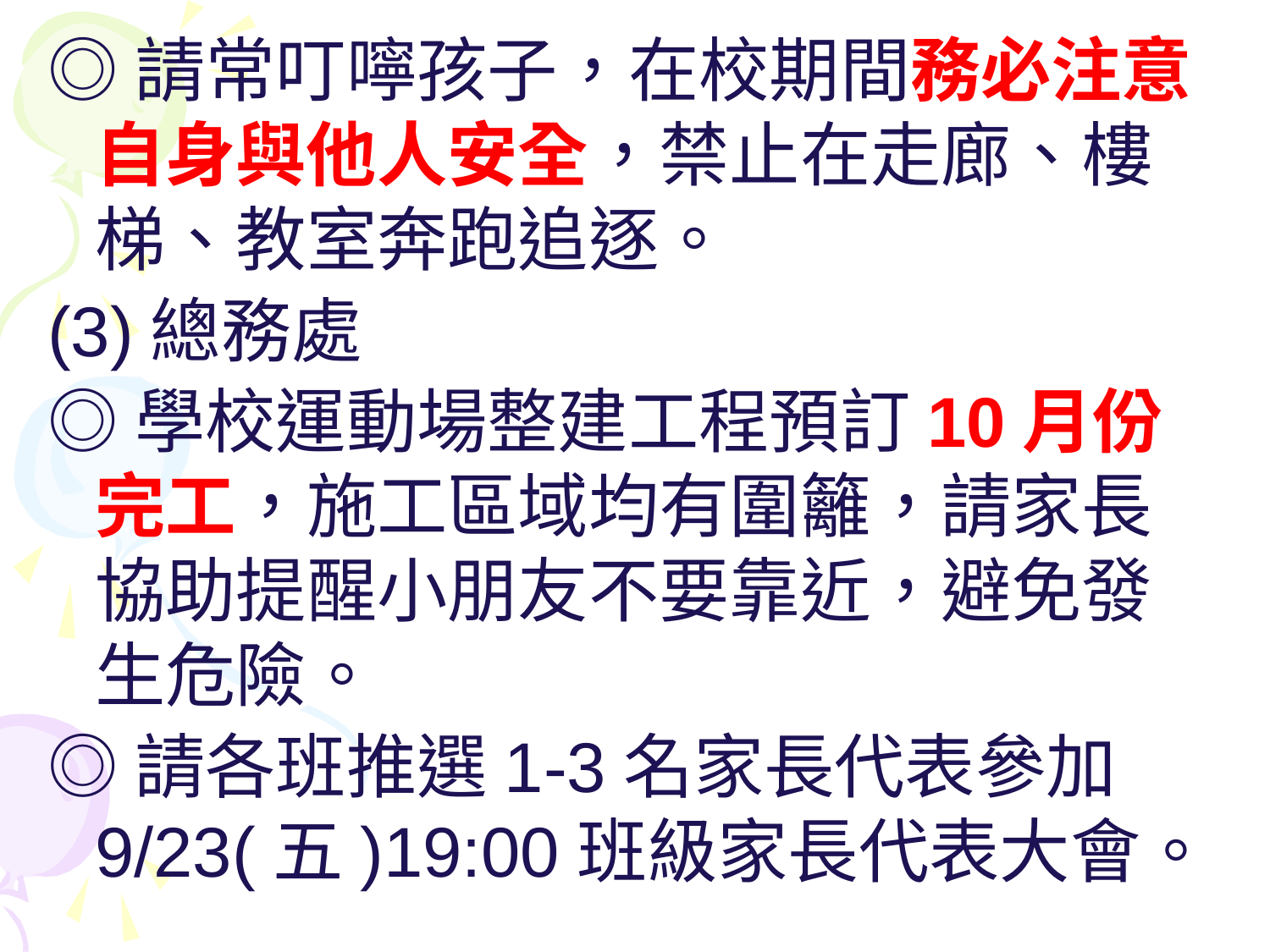

◎請常叮嚀孩子，在校期間務必注意自身與他人安全，禁止在走廊、樓梯、教室奔跑追逐。
(3)總務處
◎學校運動場整建工程預訂10月份完工，施工區域均有圍籬，請家長協助提醒小朋友不要靠近，避免發生危險。
◎請各班推選1-3名家長代表參加9/23(五)19:00班級家長代表大會。